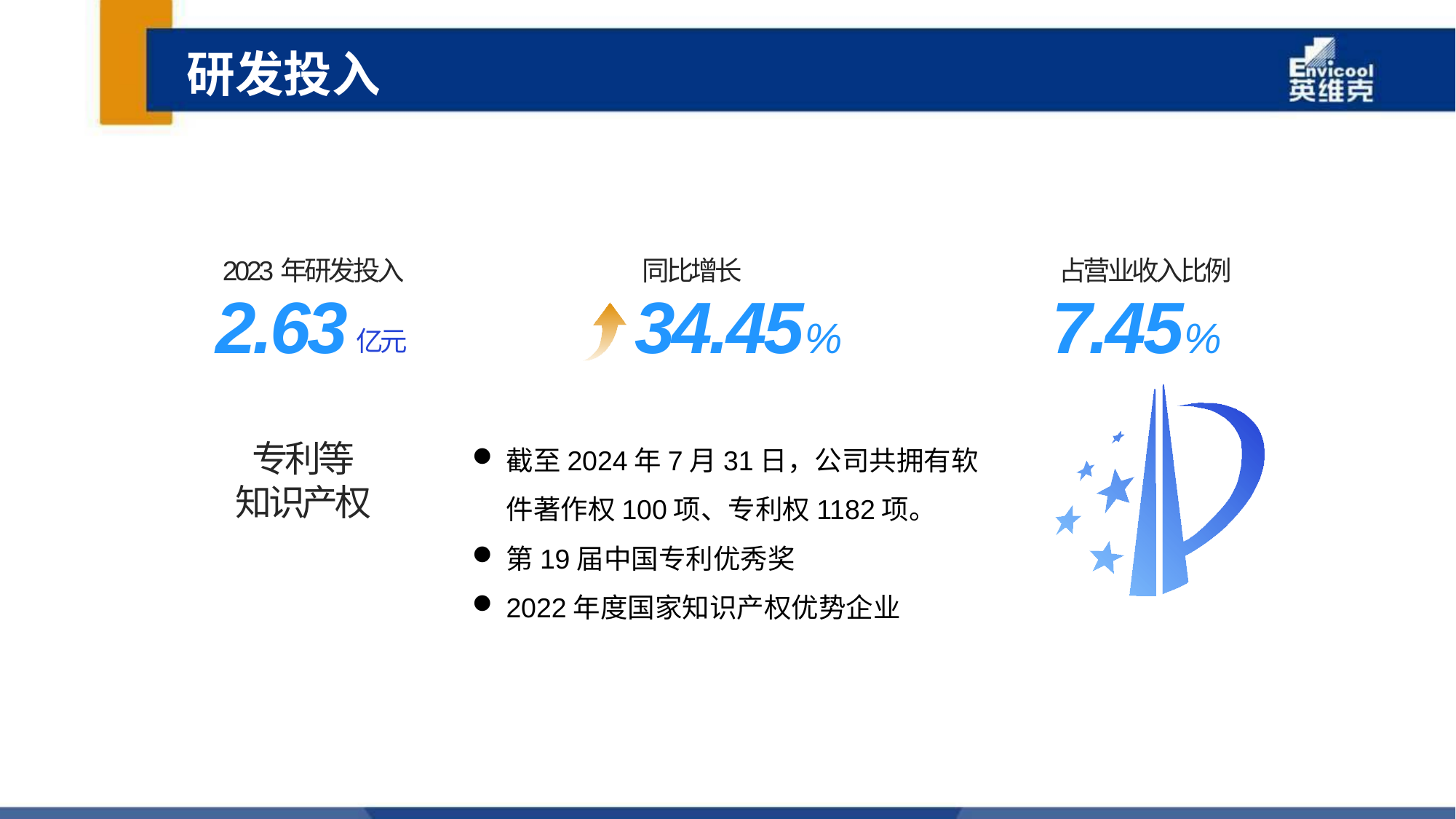

研发投入
2023年研发投入
同比增长
占营业收入比例
2.63
34.45%
7.45%

亿元

截至2024年7月31日，公司共拥有软件著作权100项、专利权1182项。
第19届中国专利优秀奖
2022年度国家知识产权优势企业
专利等
知识产权